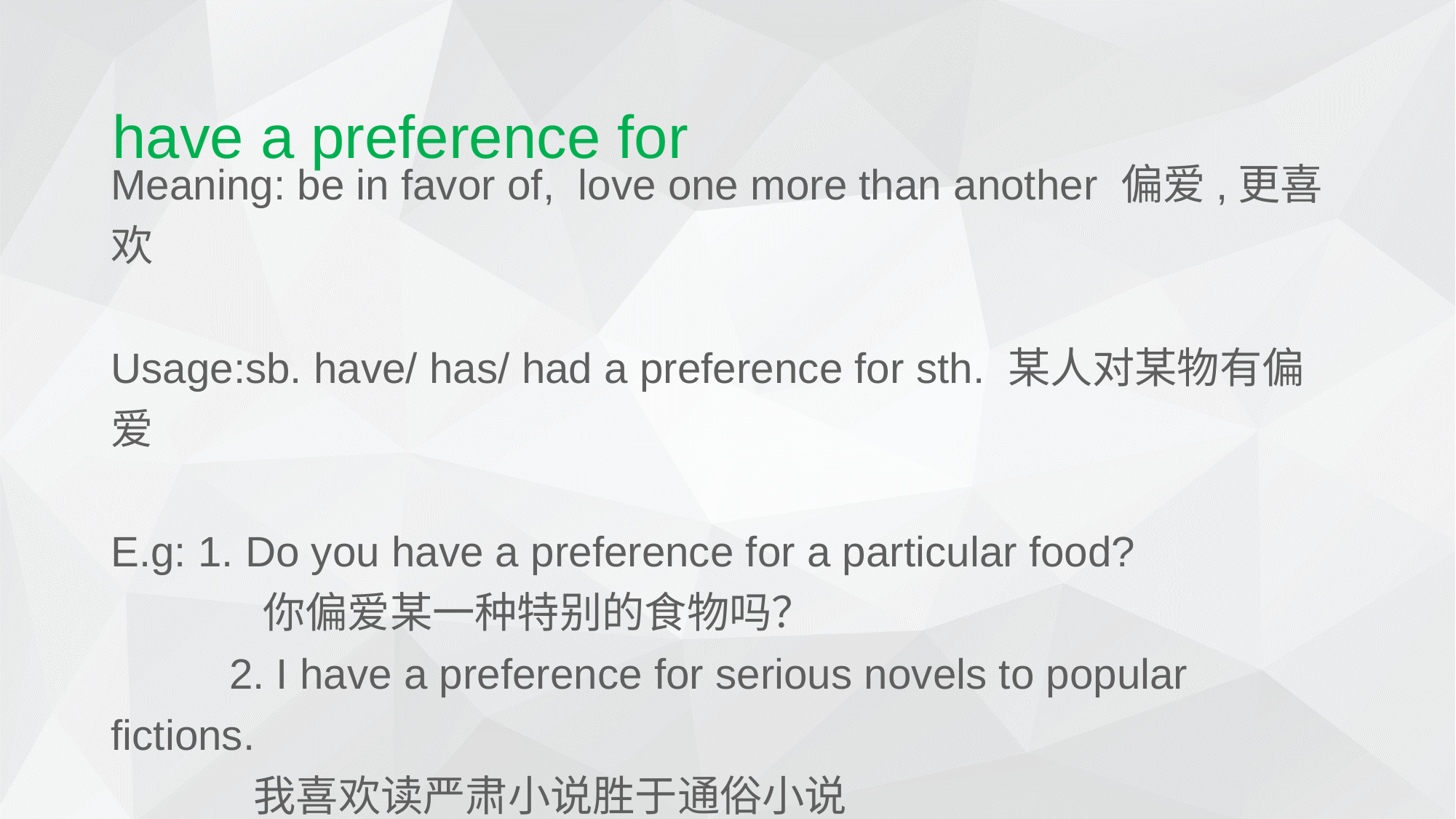

# have a preference for
Meaning: be in favor of,  love one more than another 偏爱,更喜欢

Usage:sb. have/ has/ had a preference for sth. 某人对某物有偏爱

E.g: 1. Do you have a preference for a particular food?
               你偏爱某一种特别的食物吗？
          2. I have a preference for serious novels to popular fictions.
              我喜欢读严肃小说胜于通俗小说